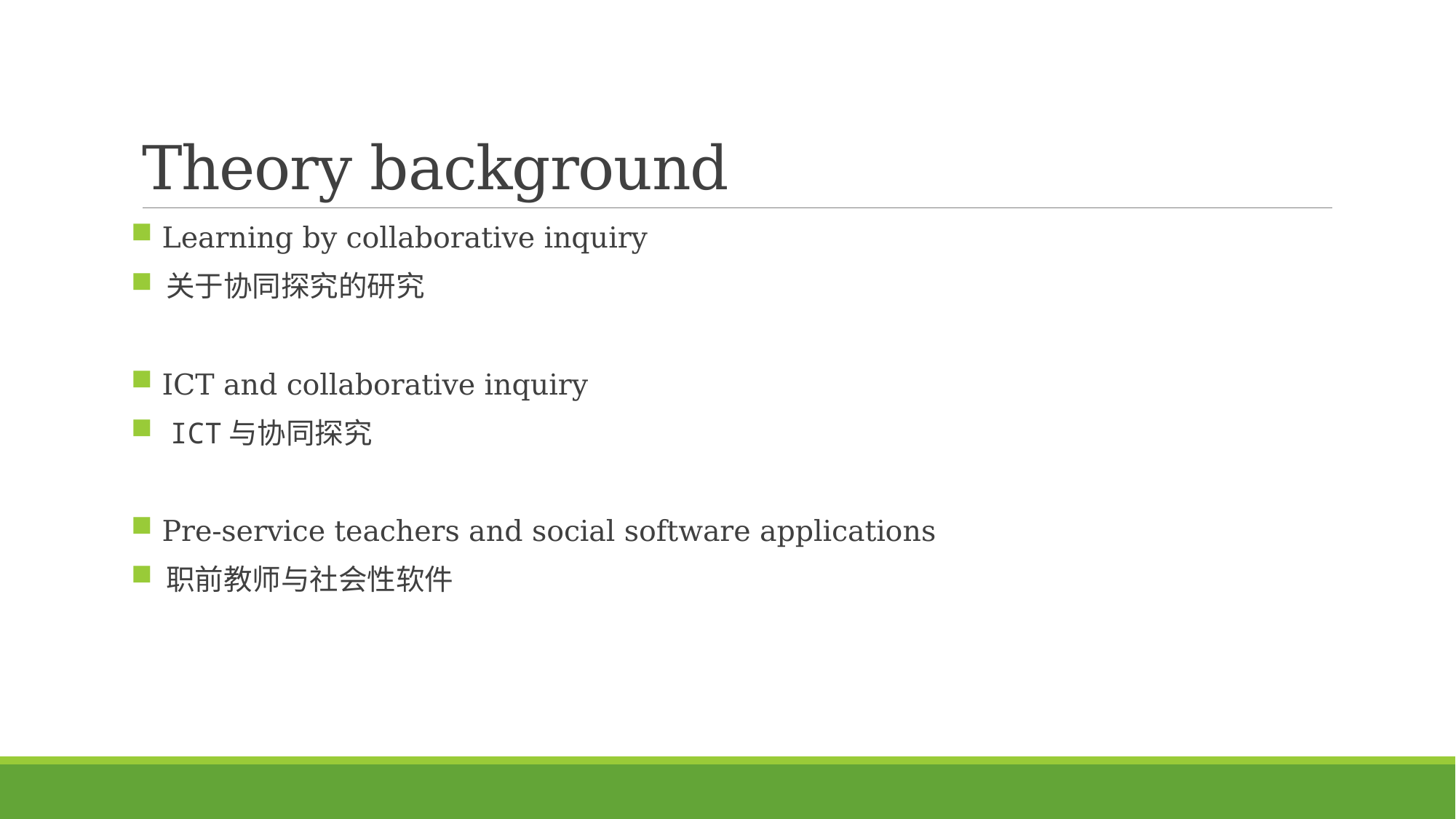

# Theory background
 Learning by collaborative inquiry
 关于协同探究的研究

 ICT and collaborative inquiry
 ICT与协同探究

 Pre-service teachers and social software applications
 职前教师与社会性软件